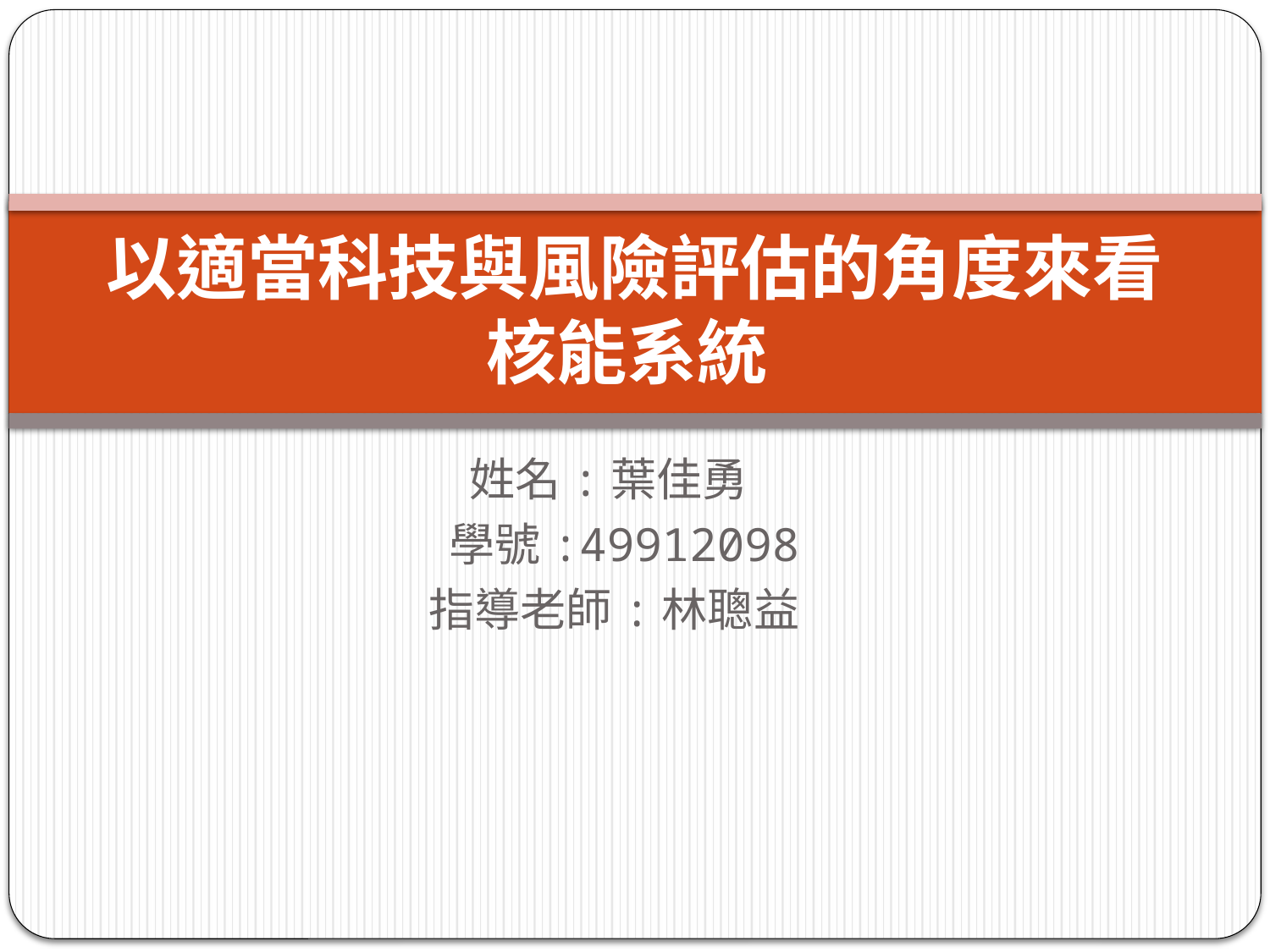

# 以適當科技與風險評估的角度來看核能系統
姓名:葉佳勇
學號:49912098
指導老師:林聰益